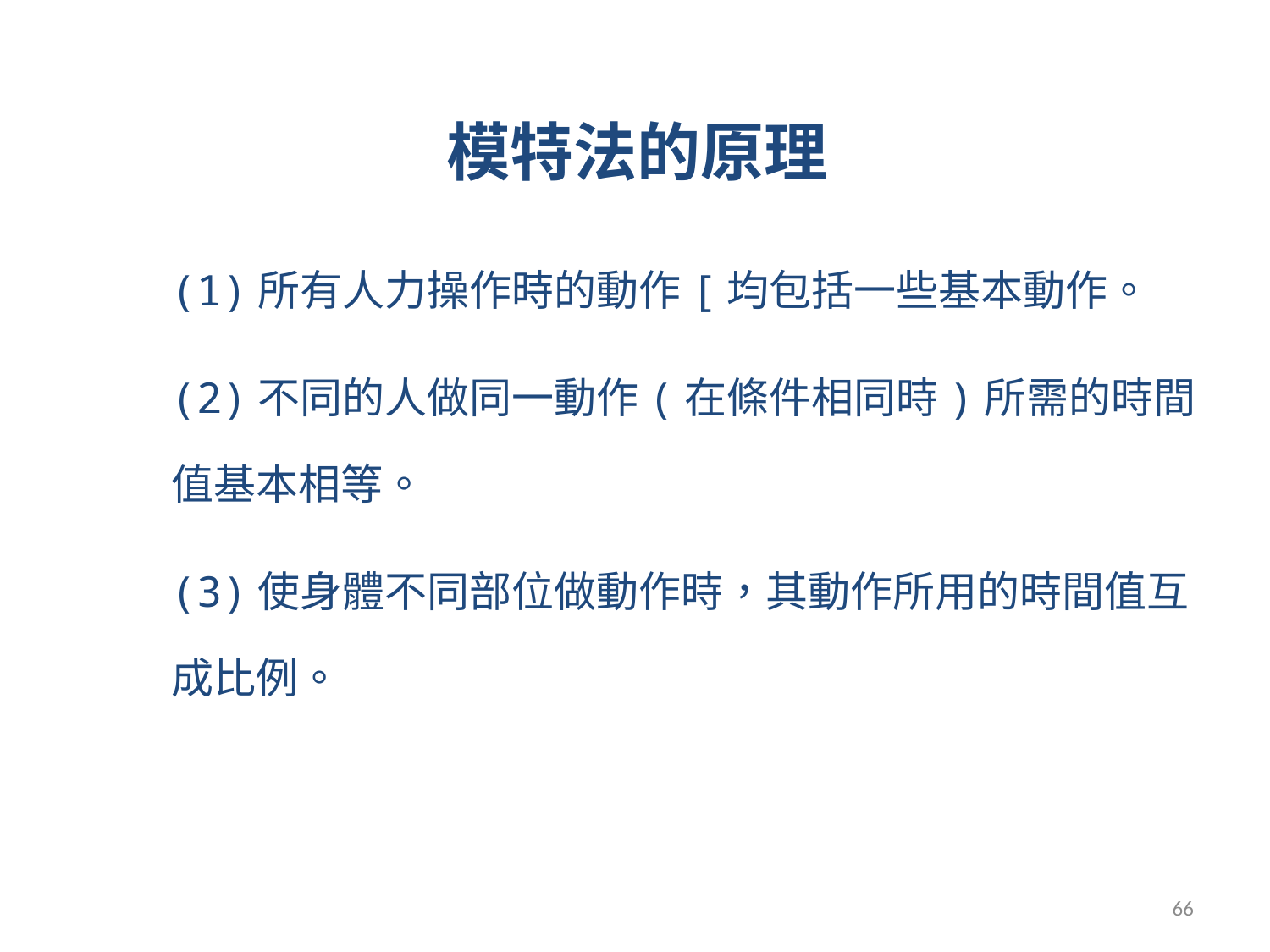

模特法的原理
(1)所有人力操作時的動作[均包括一些基本動作。
(2)不同的人做同一動作(在條件相同時)所需的時間值基本相等。
(3)使身體不同部位做動作時，其動作所用的時間值互成比例。

66